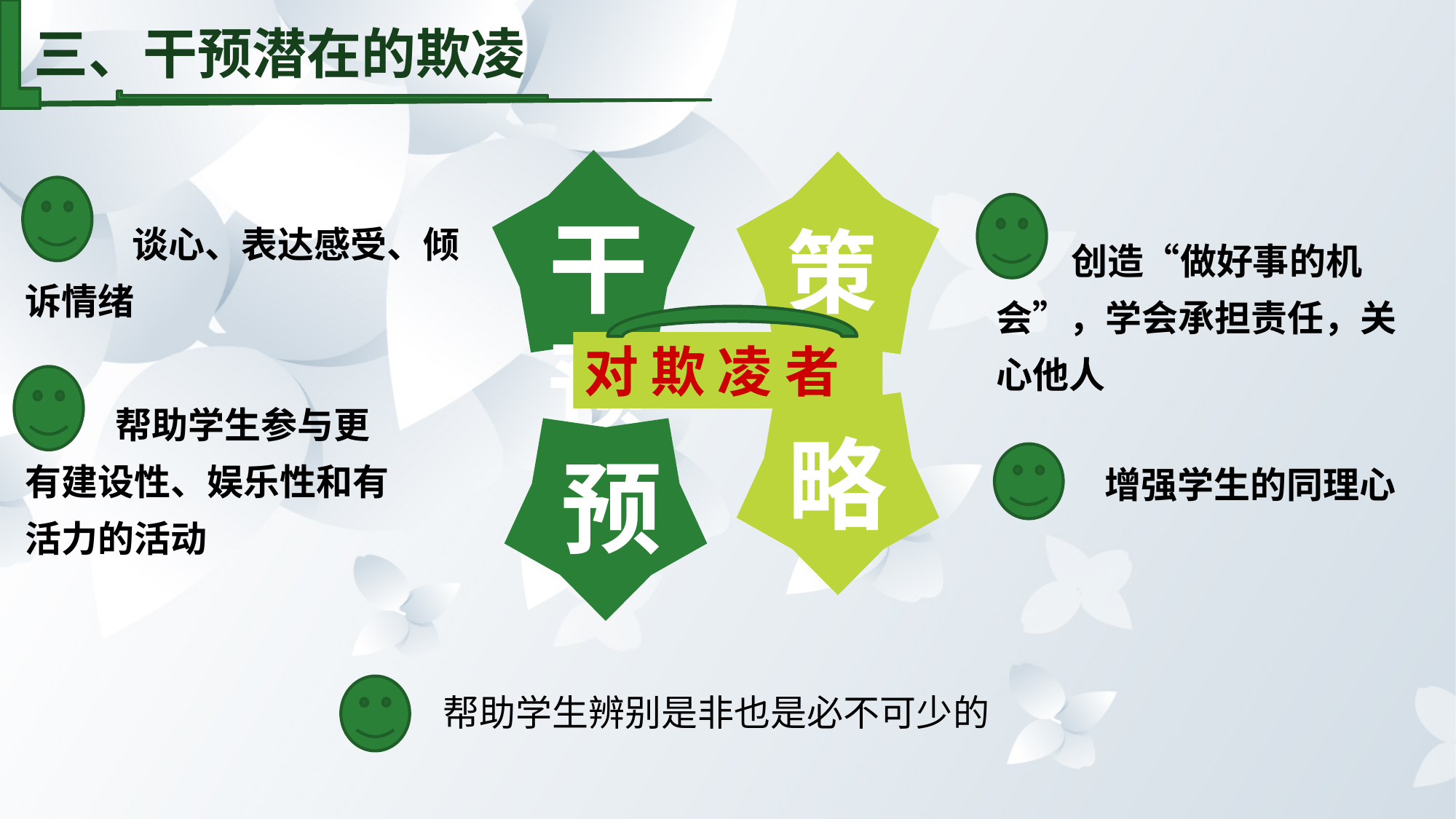

三、干预潜在的欺凌

干预

策

            谈心、表达感受、倾诉情绪
        创造“做好事的机会”，学会承担责任，关心他人

对 欺 凌 者

          帮助学生参与更有建设性、娱乐性和有活力的活动

略

预

         增强学生的同理心

                             帮助学生辨别是非也是必不可少的